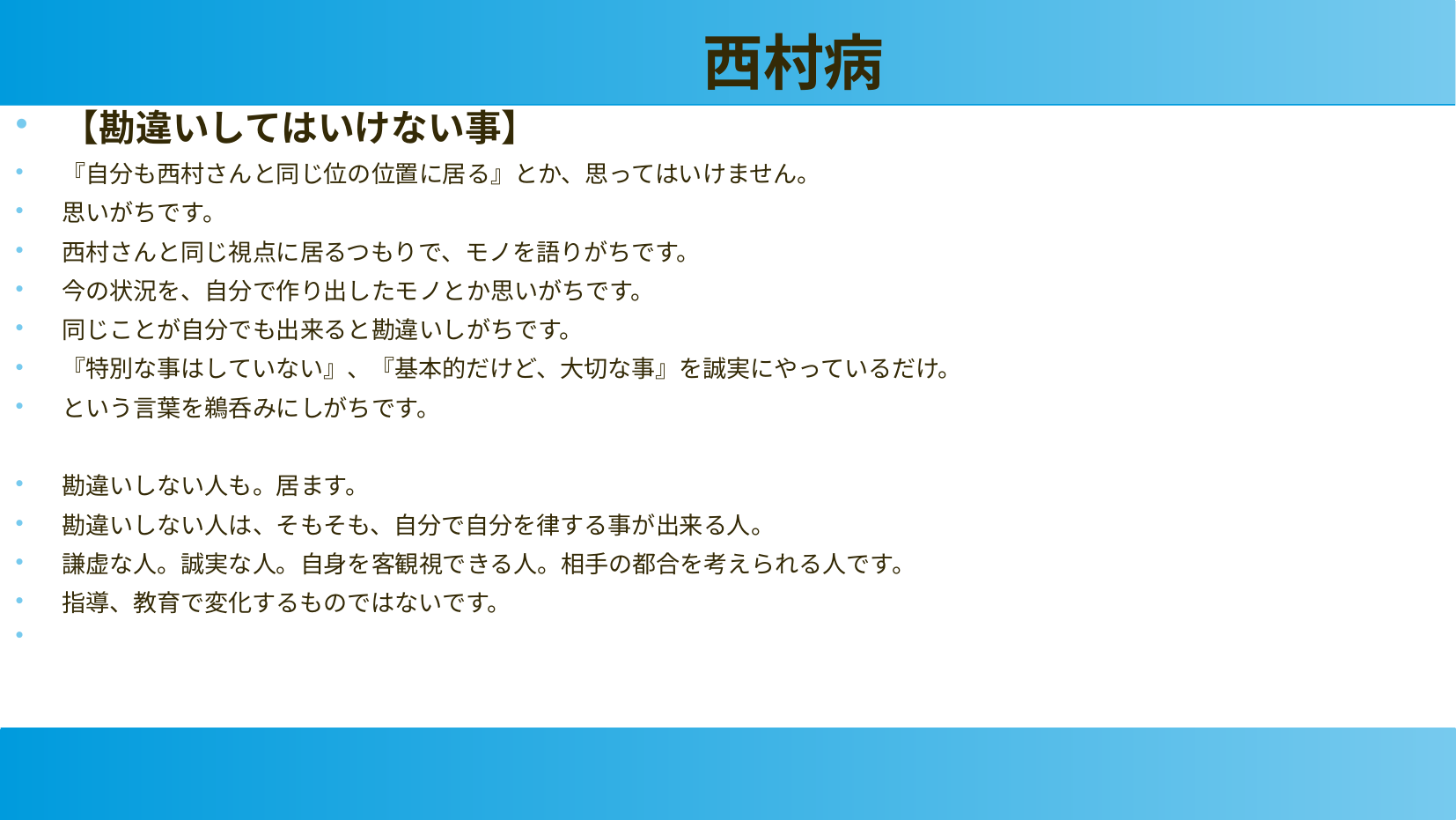

西村病
【勘違いしてはいけない事】
『自分も西村さんと同じ位の位置に居る』とか、思ってはいけません。
思いがちです。
西村さんと同じ視点に居るつもりで、モノを語りがちです。
今の状況を、自分で作り出したモノとか思いがちです。
同じことが自分でも出来ると勘違いしがちです。
『特別な事はしていない』、『基本的だけど、大切な事』を誠実にやっているだけ。
という言葉を鵜呑みにしがちです。

勘違いしない人も。居ます。
勘違いしない人は、そもそも、自分で自分を律する事が出来る人。
謙虚な人。誠実な人。自身を客観視できる人。相手の都合を考えられる人です。
指導、教育で変化するものではないです。